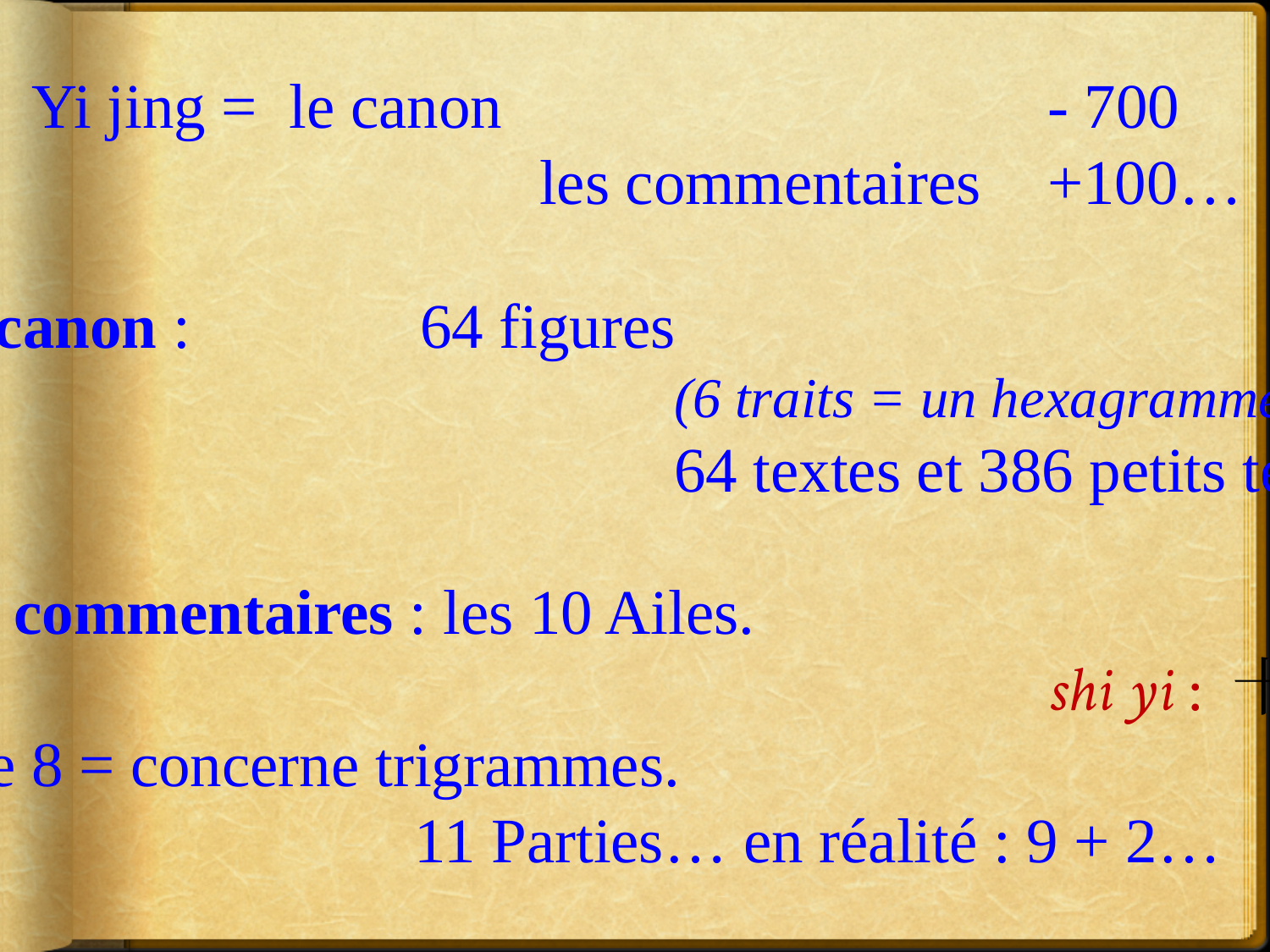

Yi jing =  le canon 					- 700
				les commentaires 	+100…
Le canon : 		64 figures
						(6 traits = un hexagramme !)
						64 textes et 386 petits textes
Les commentaires : les 10 Ailes.
									shi yi : 十翼
Aile 8 = concerne trigrammes.
				11 Parties… en réalité : 9 + 2…